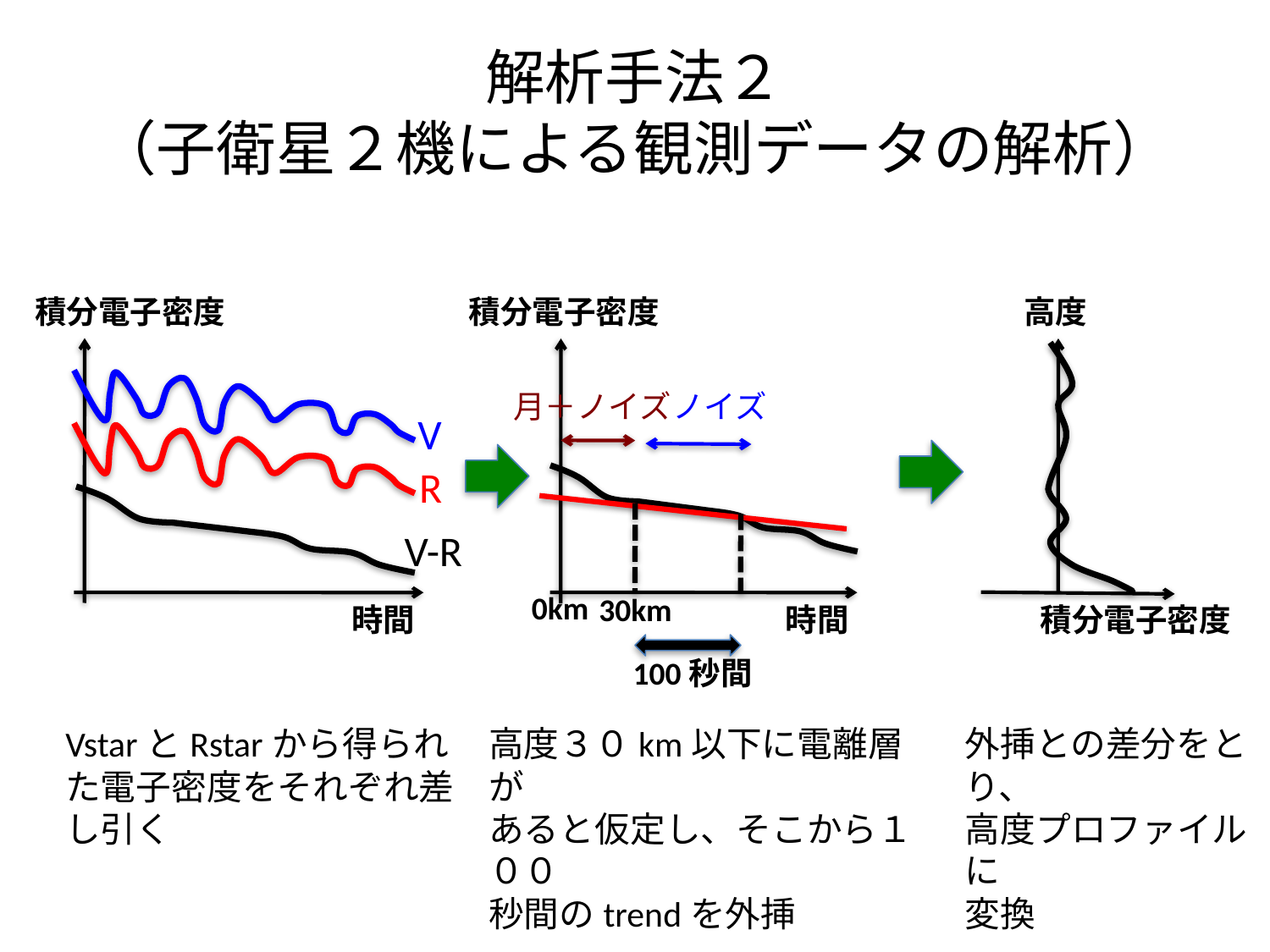

# 解析手法２ （子衛星２機による観測データの解析）

積分電子密度
積分電子密度
高度

月＋ノイズ
ノイズ
V

R

V-R
0km
30km
時間
時間
積分電子密度

100秒間
VstarとRstarから得られた電子密度をそれぞれ差し引く
高度３０km以下に電離層が
あると仮定し、そこから１００
秒間のtrendを外挿
外挿との差分をとり、
高度プロファイルに
変換